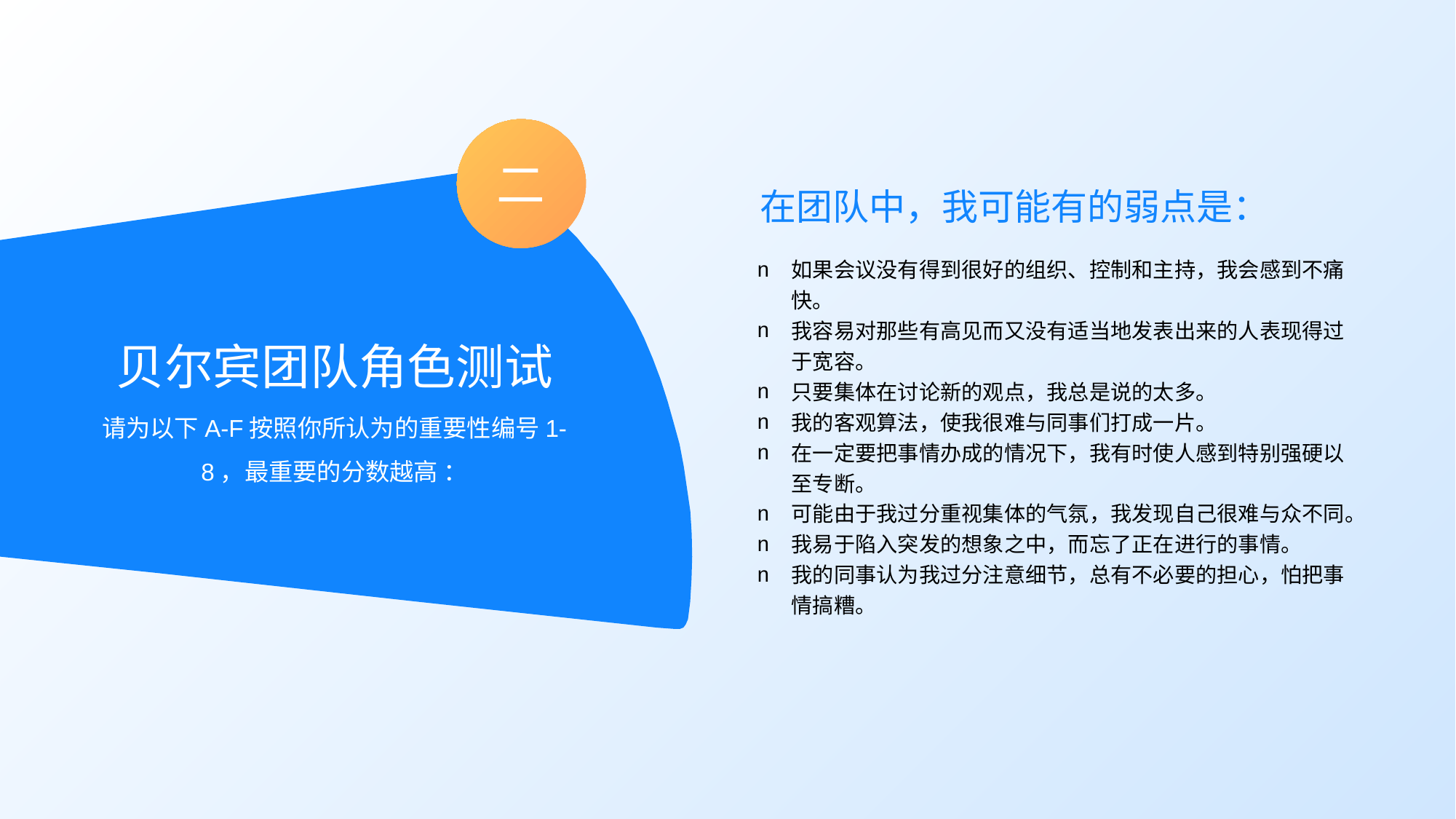

二
 在团队中，我可能有的弱点是：

如果会议没有得到很好的组织、控制和主持，我会感到不痛快。
我容易对那些有高见而又没有适当地发表出来的人表现得过于宽容。
只要集体在讨论新的观点，我总是说的太多。
我的客观算法，使我很难与同事们打成一片。
在一定要把事情办成的情况下，我有时使人感到特别强硬以至专断。
可能由于我过分重视集体的气氛，我发现自己很难与众不同。
我易于陷入突发的想象之中，而忘了正在进行的事情。
我的同事认为我过分注意细节，总有不必要的担心，怕把事情搞糟。
贝尔宾团队角色测试
请为以下A-F按照你所认为的重要性编号1-8，最重要的分数越高 ：